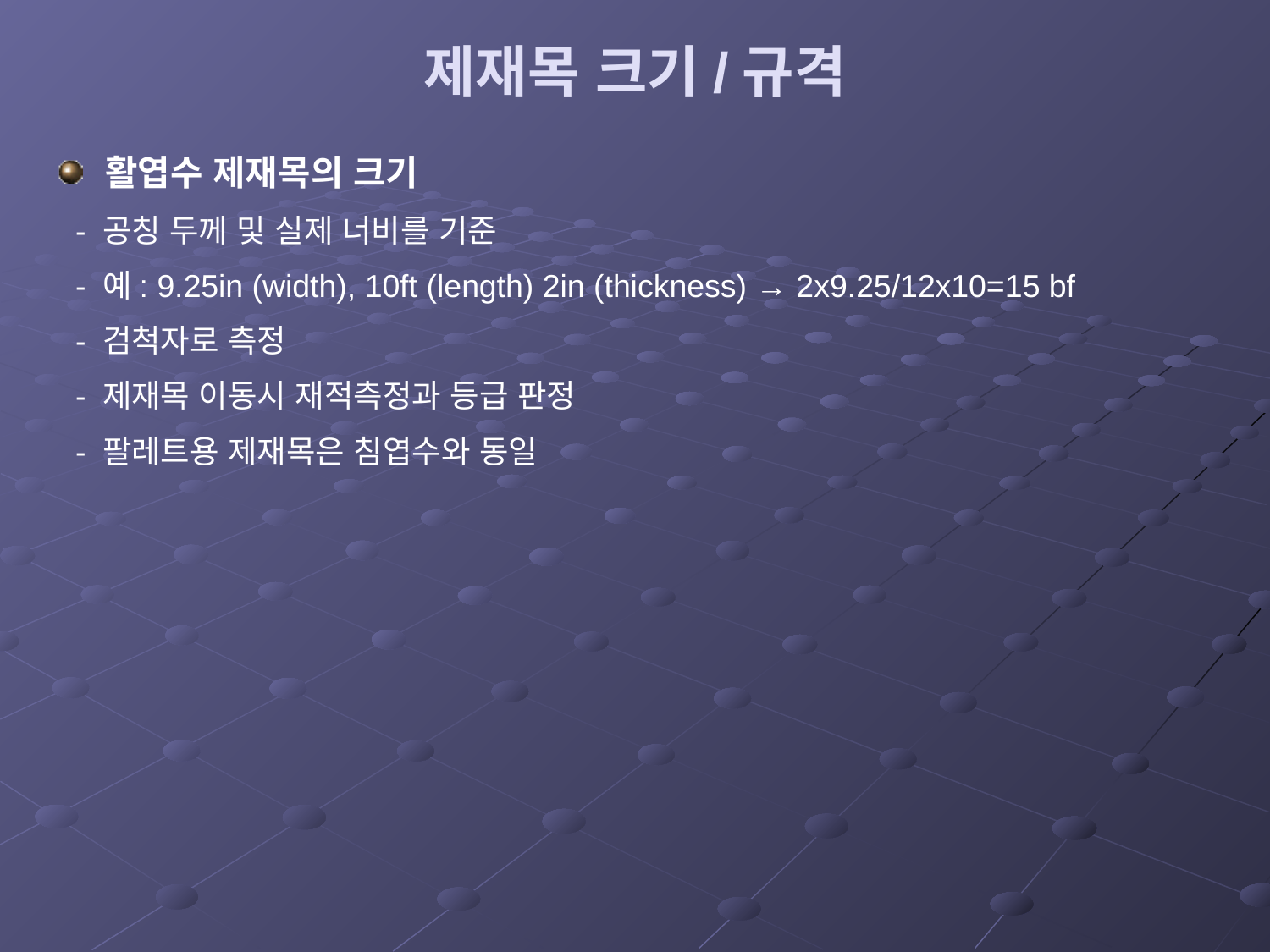

# 제재목 크기/규격
활엽수 제재목의 크기
  - 공칭 두께 및 실제 너비를 기준
  - 예: 9.25in (width), 10ft (length) 2in (thickness) → 2x9.25/12x10=15 bf
  - 검척자로 측정
  - 제재목 이동시 재적측정과 등급 판정
  - 팔레트용 제재목은 침엽수와 동일